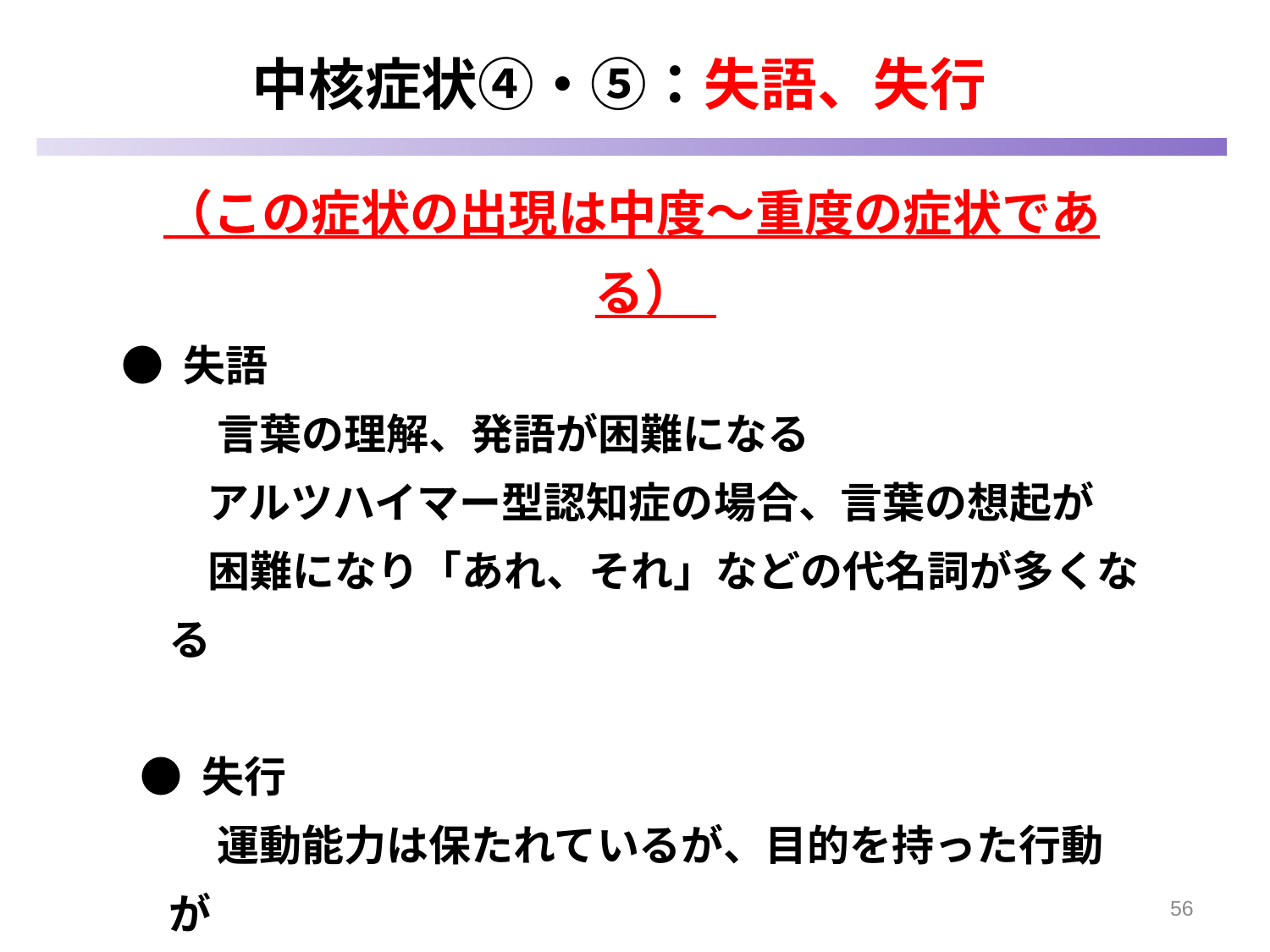

中核症状④・⑤：失語、失行

（この症状の出現は中度～重度の症状である）
● 失語
	    言葉の理解、発語が困難になる
    アルツハイマー型認知症の場合、言葉の想起が
        困難になり「あれ、それ」などの代名詞が多くなる

  ● 失行
	    運動能力は保たれているが、目的を持った行動が
        できなくなる
	     例：箸を使えない

56